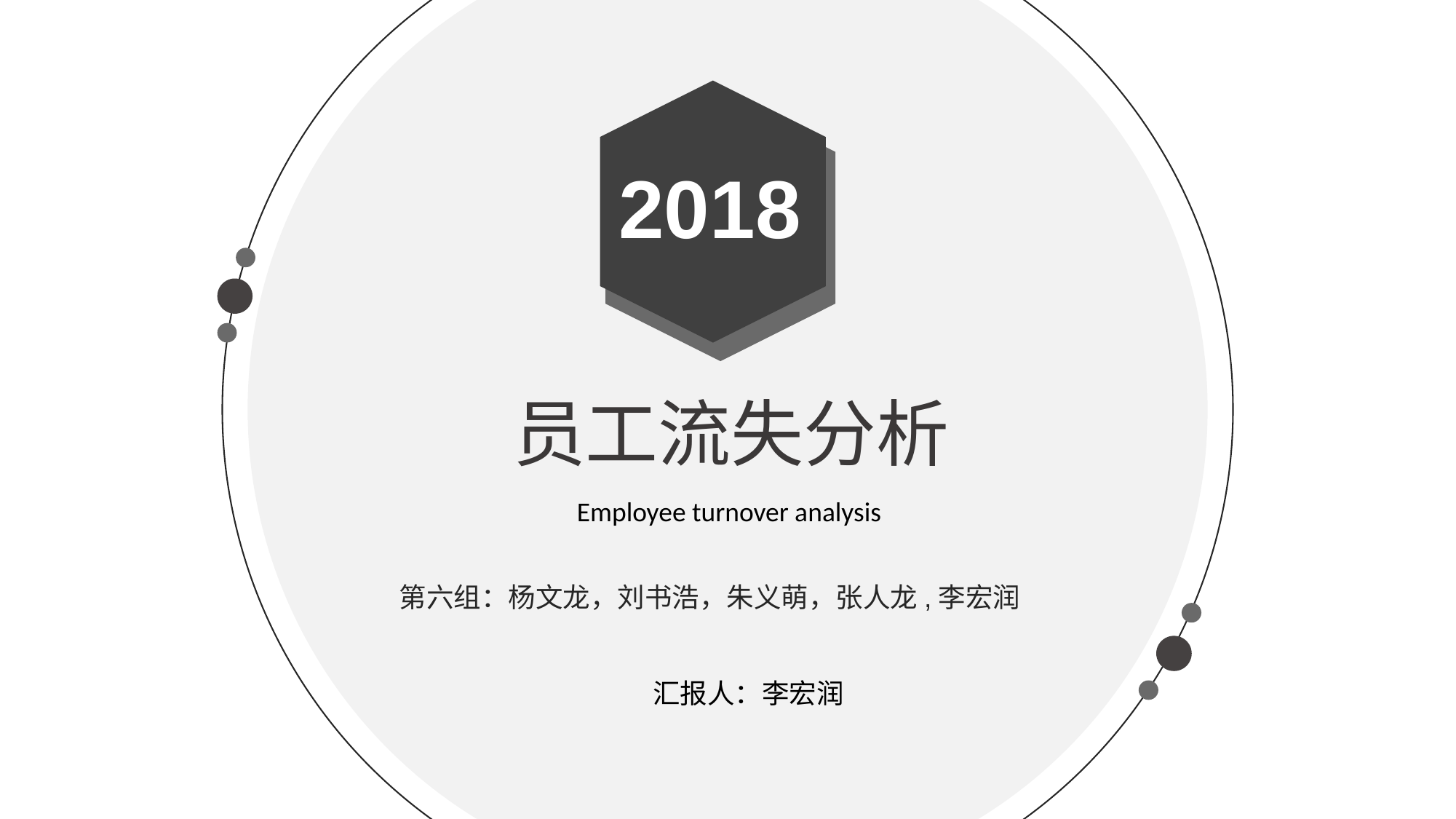

2018

员工流失分析
第六组：杨文龙，刘书浩，朱义萌，张人龙,李宏润
Employee turnover analysis

汇报人：李宏润